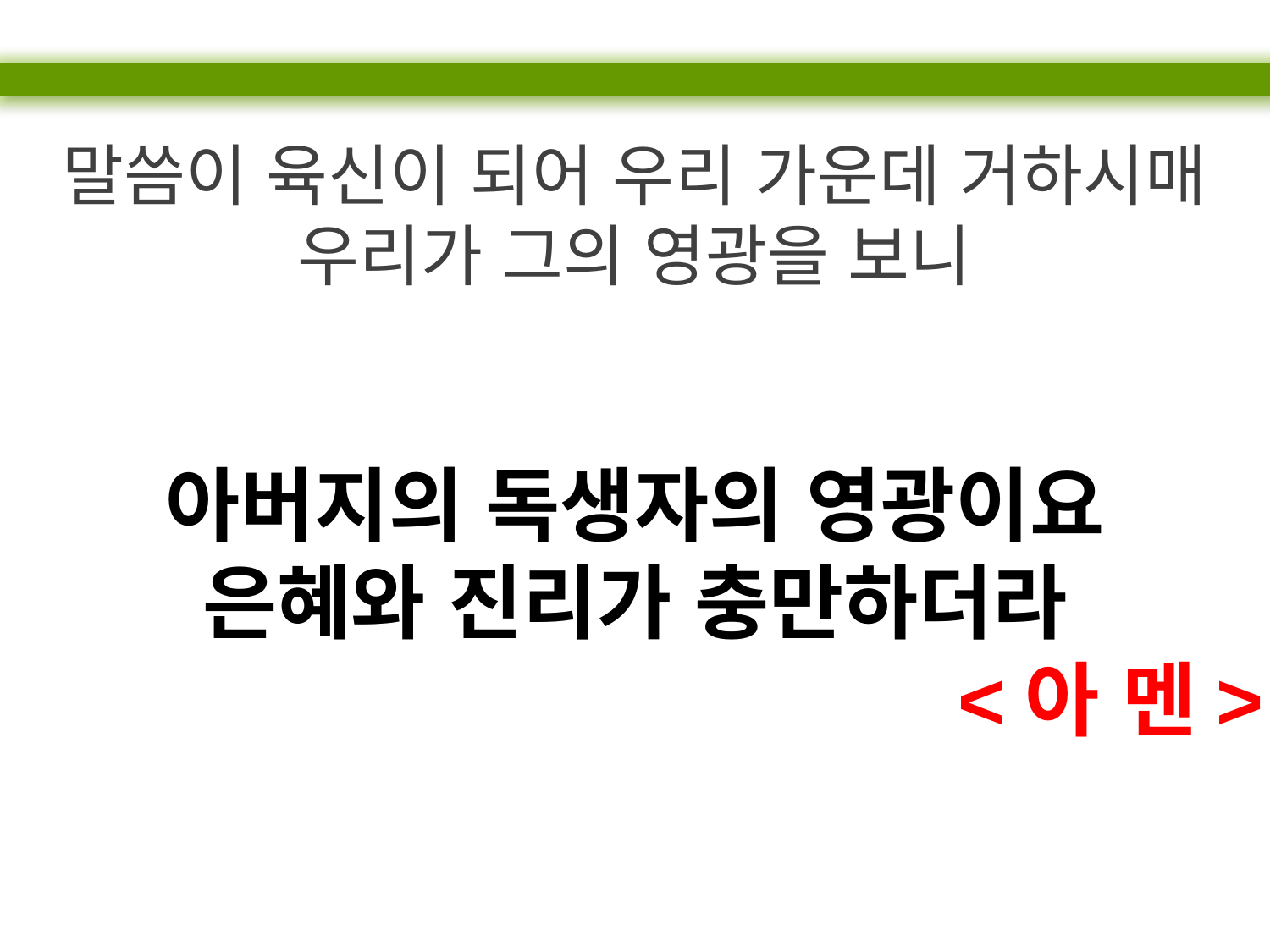

말씀이 육신이 되어 우리 가운데 거하시매
우리가 그의 영광을 보니
아버지의 독생자의 영광이요
은혜와 진리가 충만하더라
<아 멘>